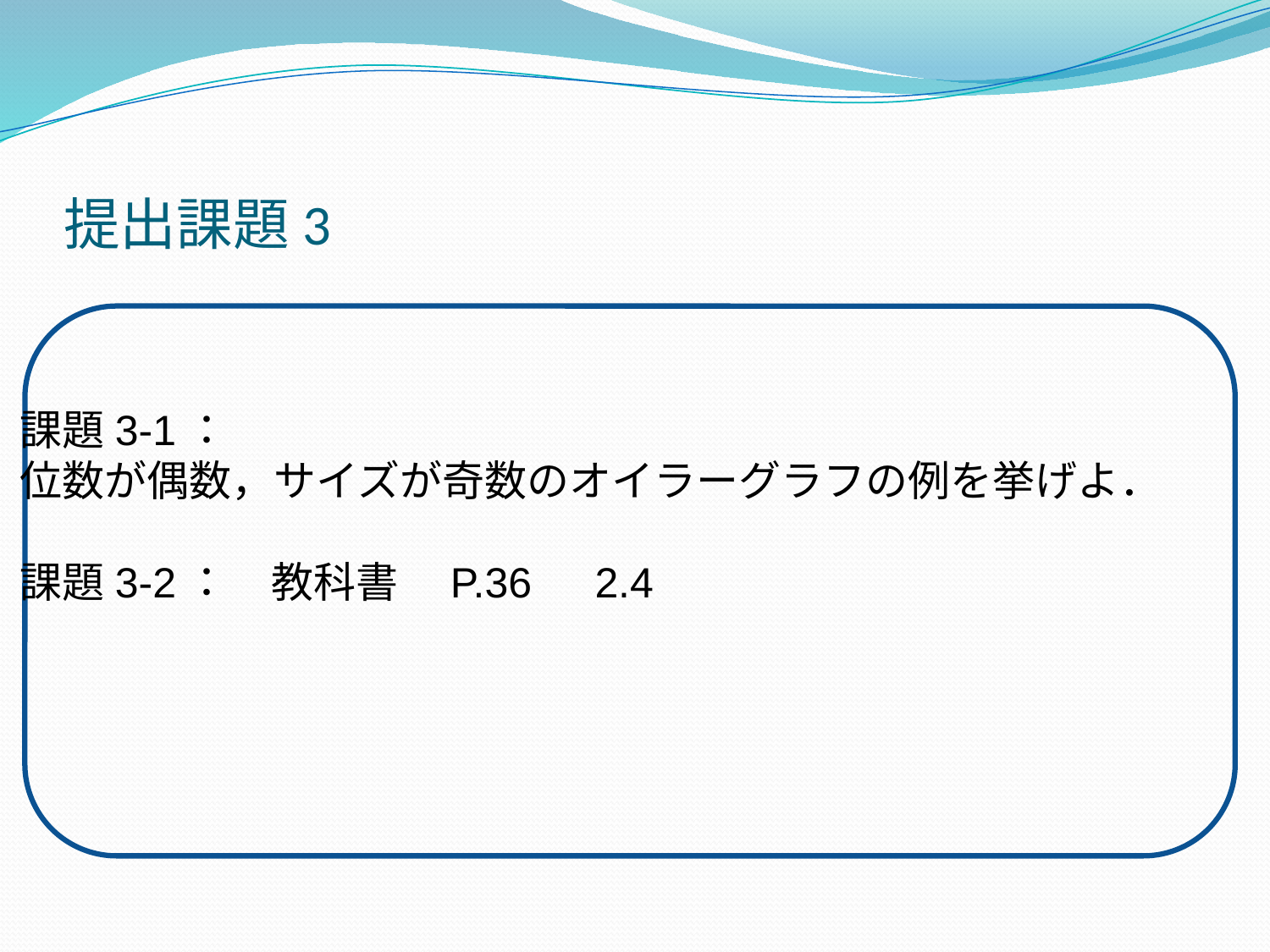

# 提出課題3

課題3-1：　
位数が偶数，サイズが奇数のオイラーグラフの例を挙げよ．

課題3-2：　教科書　P.36　2.4